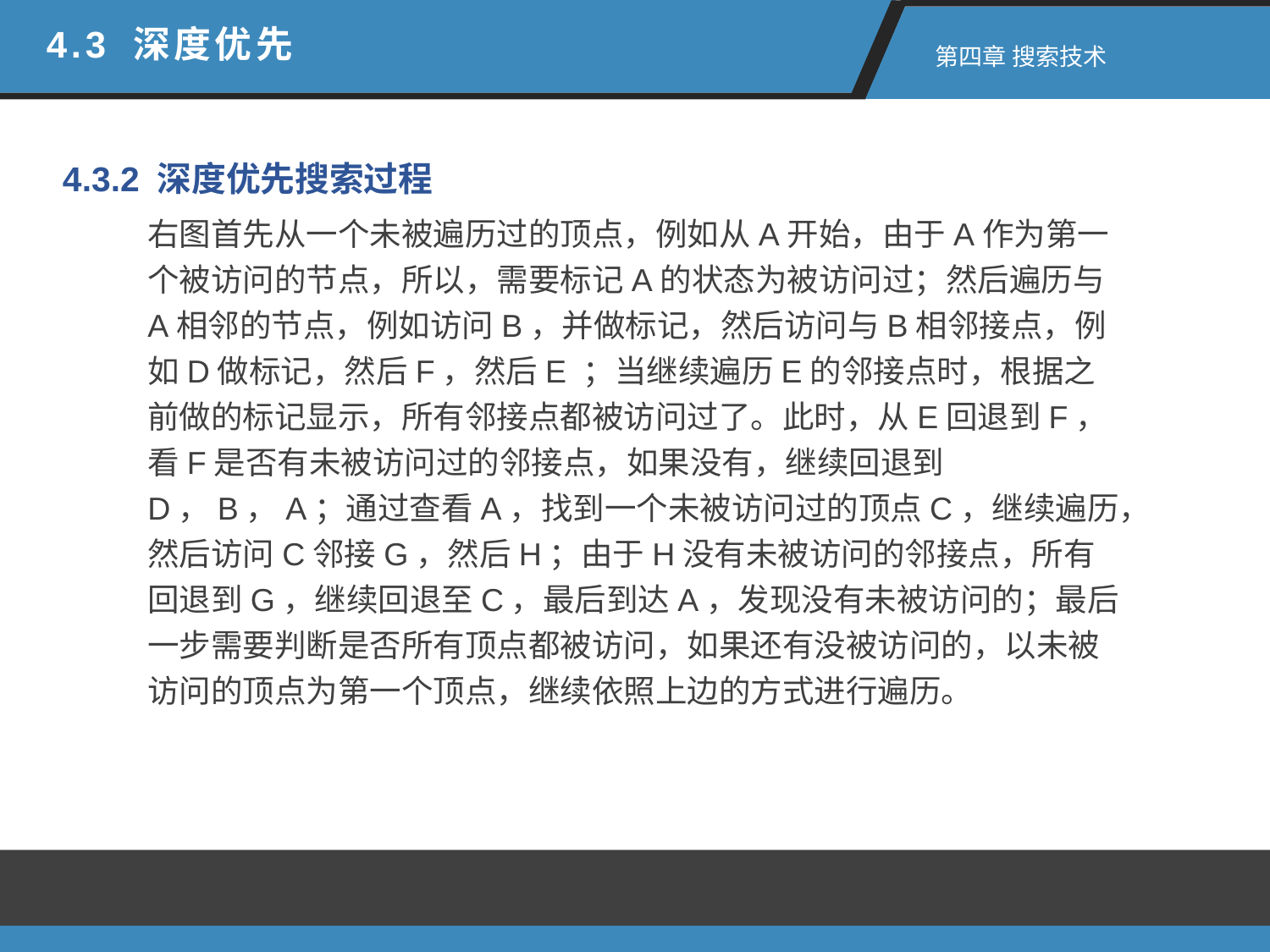

4.3 深度优先
  第四章 搜索技术
4.3.2 深度优先搜索过程
右图首先从一个未被遍历过的顶点，例如从A开始，由于A作为第一个被访问的节点，所以，需要标记A的状态为被访问过；然后遍历与A相邻的节点，例如访问B，并做标记，然后访问与B相邻接点，例如D做标记，然后F，然后E ；当继续遍历E的邻接点时，根据之前做的标记显示，所有邻接点都被访问过了。此时，从E回退到F，看F是否有未被访问过的邻接点，如果没有，继续回退到D，B，A；通过查看A，找到一个未被访问过的顶点C，继续遍历，然后访问C邻接G，然后H；由于H没有未被访问的邻接点，所有回退到G，继续回退至C，最后到达A，发现没有未被访问的；最后一步需要判断是否所有顶点都被访问，如果还有没被访问的，以未被访问的顶点为第一个顶点，继续依照上边的方式进行遍历。